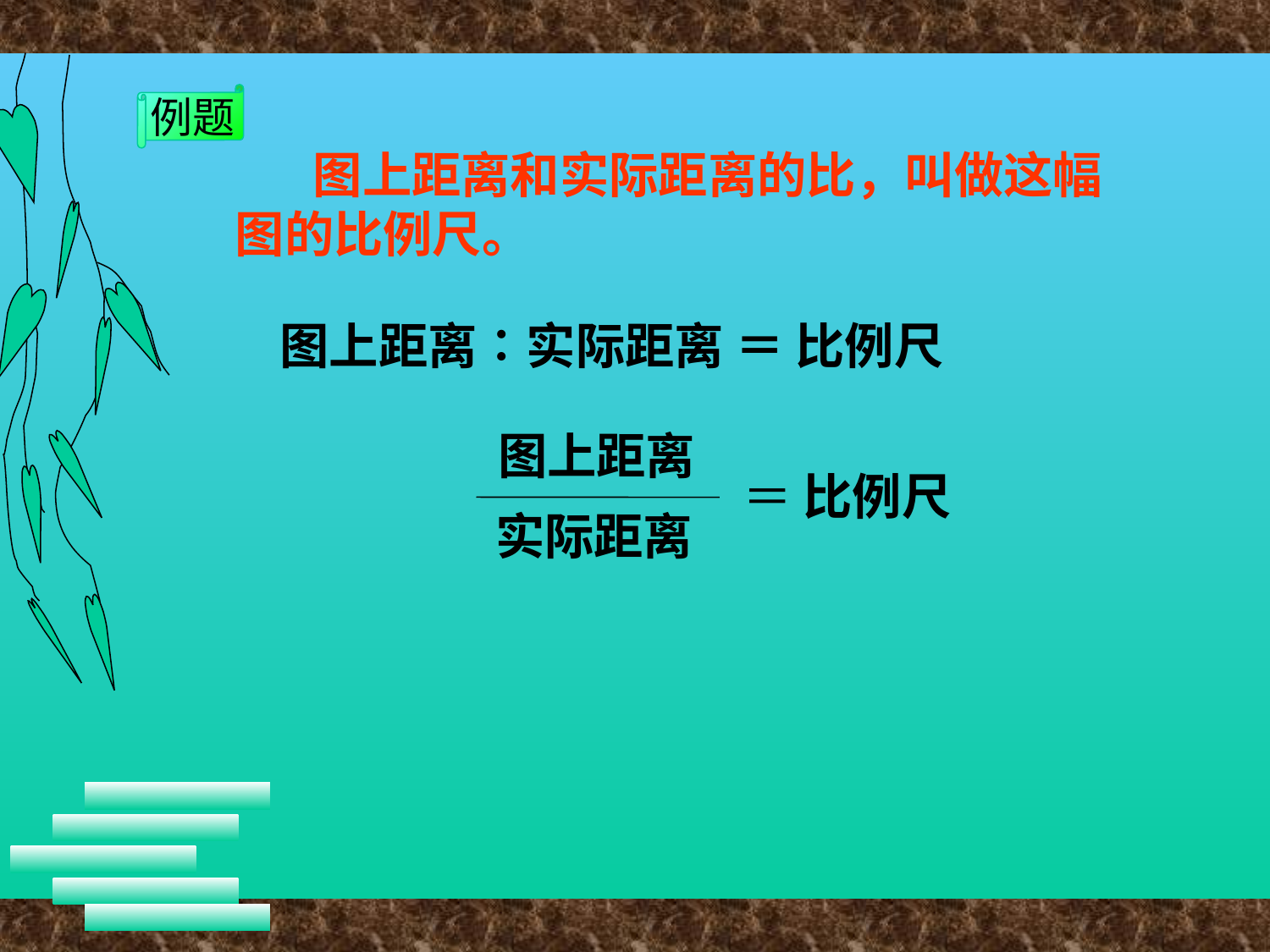

例题
      图上距离和实际距离的比，叫做这幅
图的比例尺。
图上距离∶实际距离 ＝ 比例尺
图上距离
＝ 比例尺

实际距离